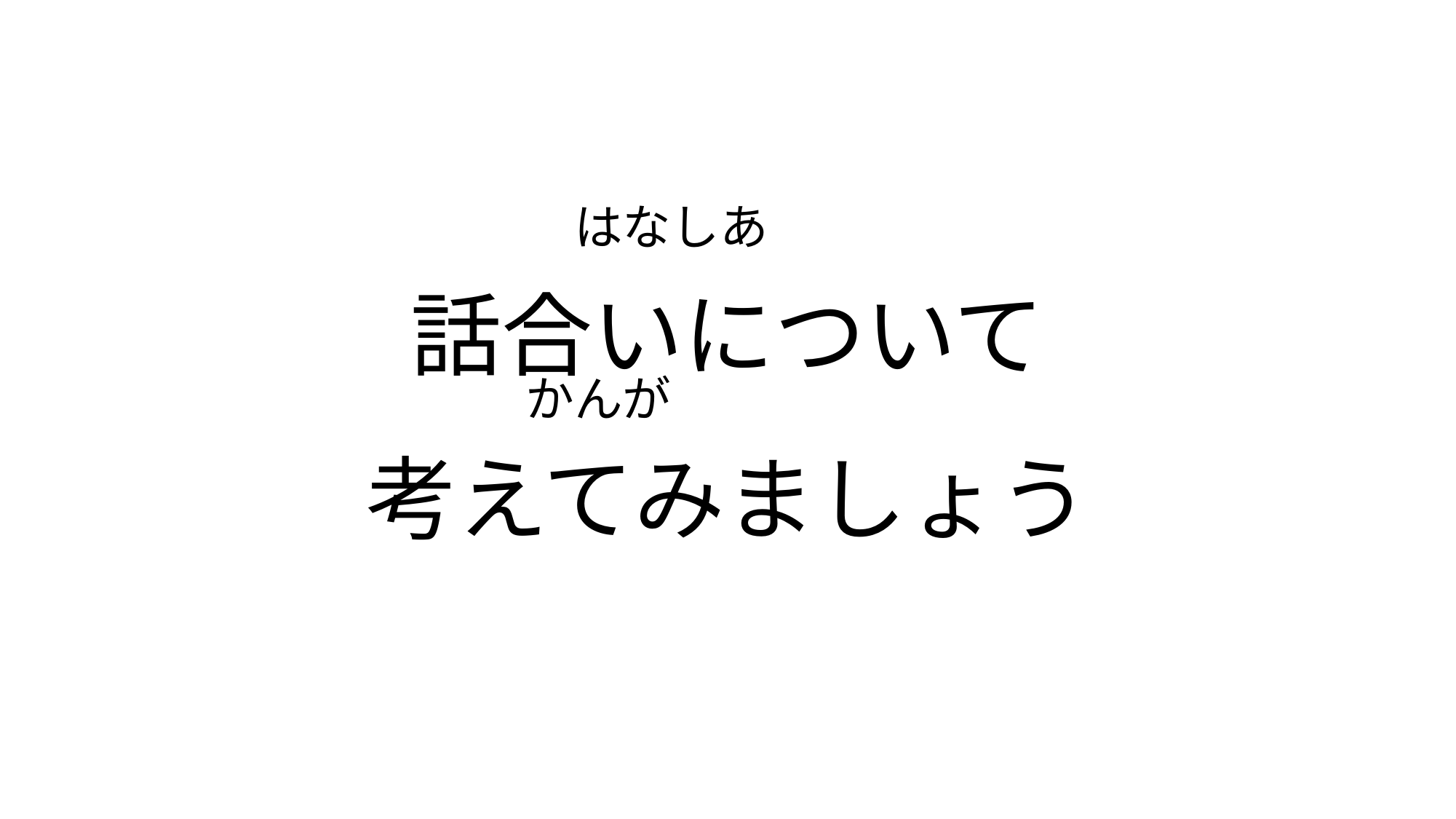

# 話合いについて 考えてみましょう
　　　　　　　　　　　 はなしあ
　　　　　　　　　　 かんが